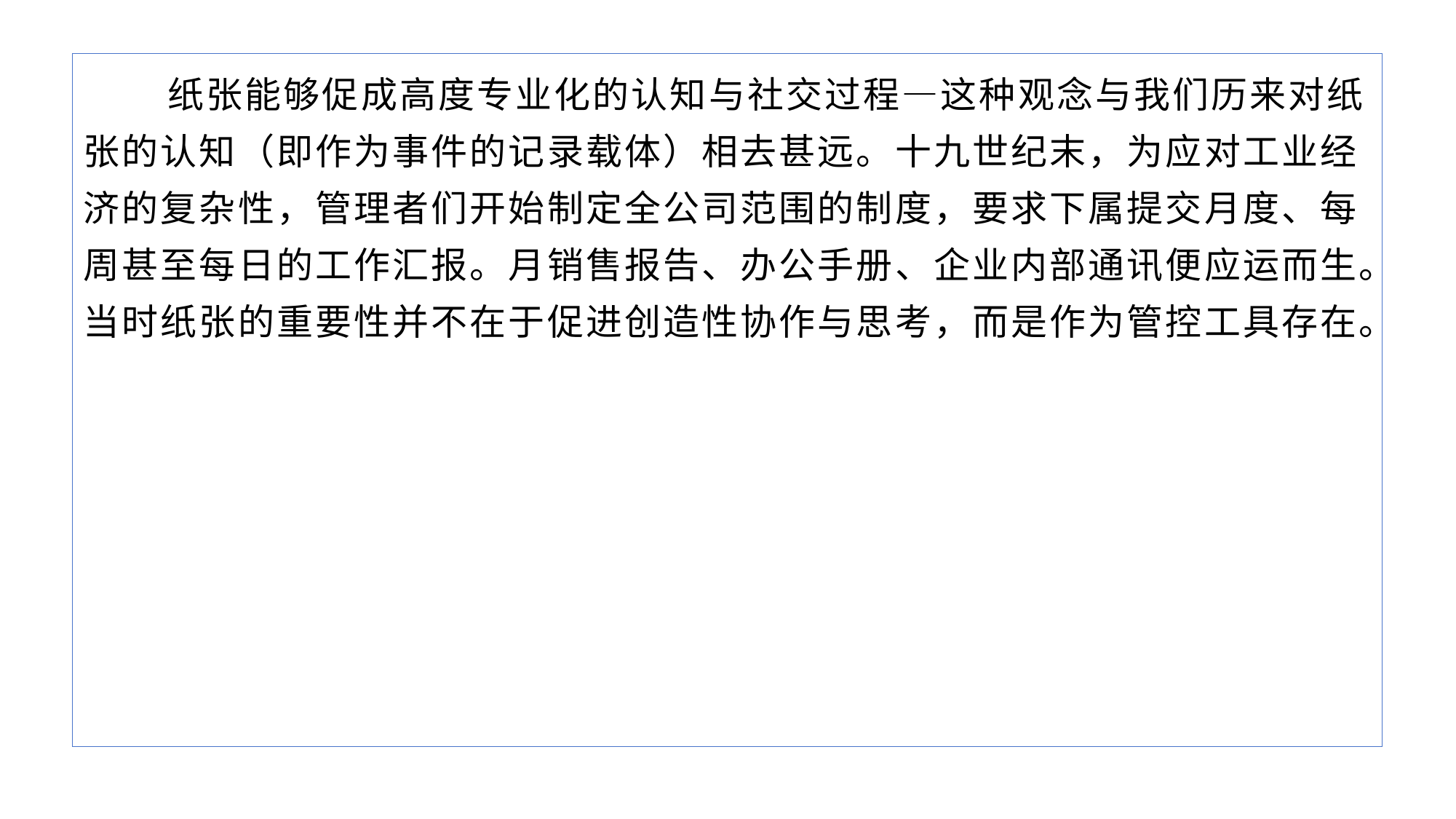

纸张能够促成高度专业化的认知与社交过程—这种观念与我们历来对纸张的认知（即作为事件的记录载体）相去甚远。十九世纪末，为应对工业经济的复杂性，管理者们开始制定全公司范围的制度，要求下属提交月度、每周甚至每日的工作汇报。月销售报告、办公手册、企业内部通讯便应运而生。当时纸张的重要性并不在于促进创造性协作与思考，而是作为管控工具存在。